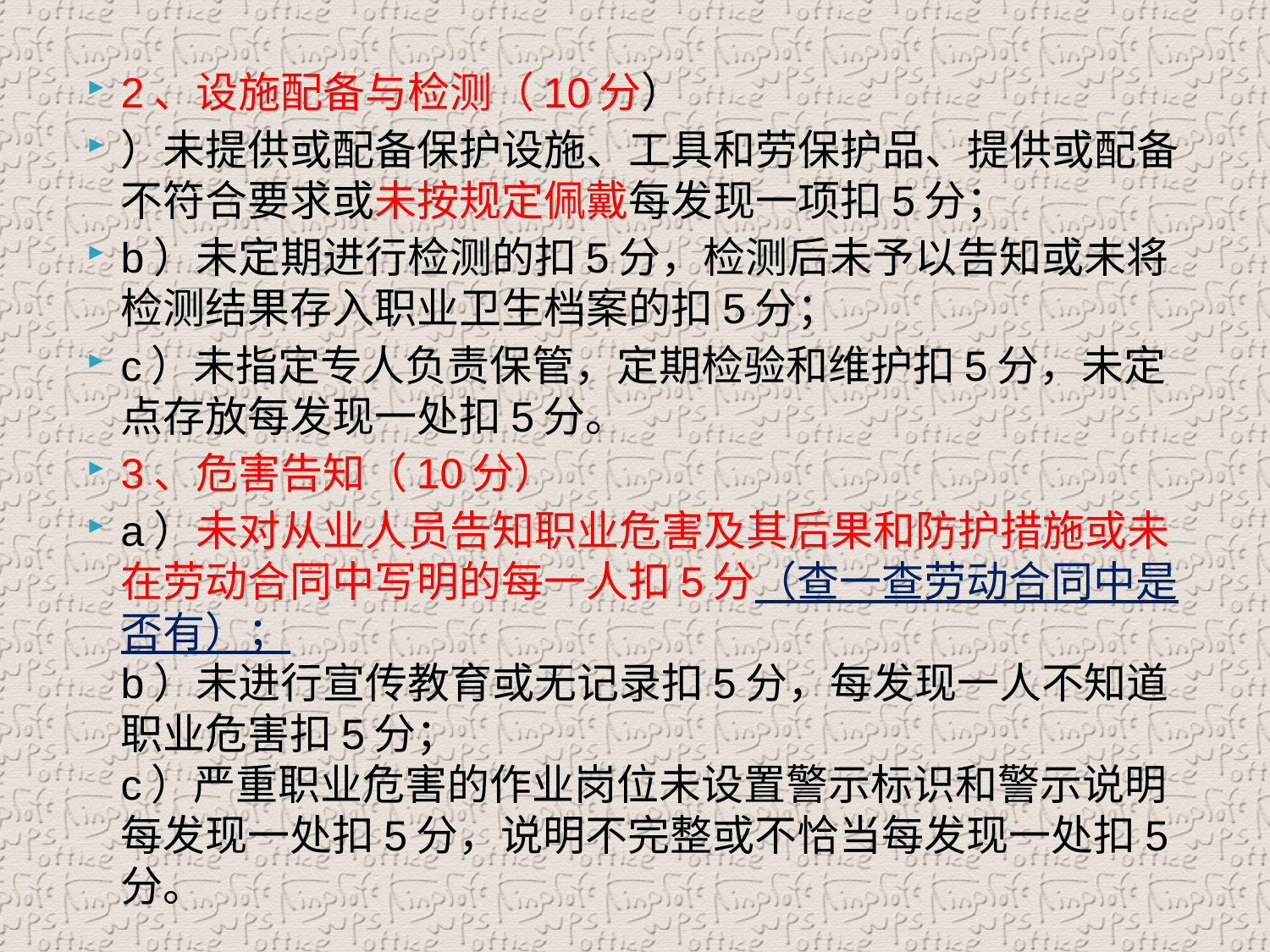

2、设施配备与检测（10分）
）未提供或配备保护设施、工具和劳保护品、提供或配备不符合要求或未按规定佩戴每发现一项扣5分；
b）未定期进行检测的扣5分，检测后未予以告知或未将检测结果存入职业卫生档案的扣5分；
c）未指定专人负责保管，定期检验和维护扣5分，未定点存放每发现一处扣5分。
3、危害告知（10分）
a）未对从业人员告知职业危害及其后果和防护措施或未在劳动合同中写明的每一人扣5分（查一查劳动合同中是否有）；
b）未进行宣传教育或无记录扣5分，每发现一人不知道职业危害扣5分；
c）严重职业危害的作业岗位未设置警示标识和警示说明每发现一处扣5分，说明不完整或不恰当每发现一处扣5分。